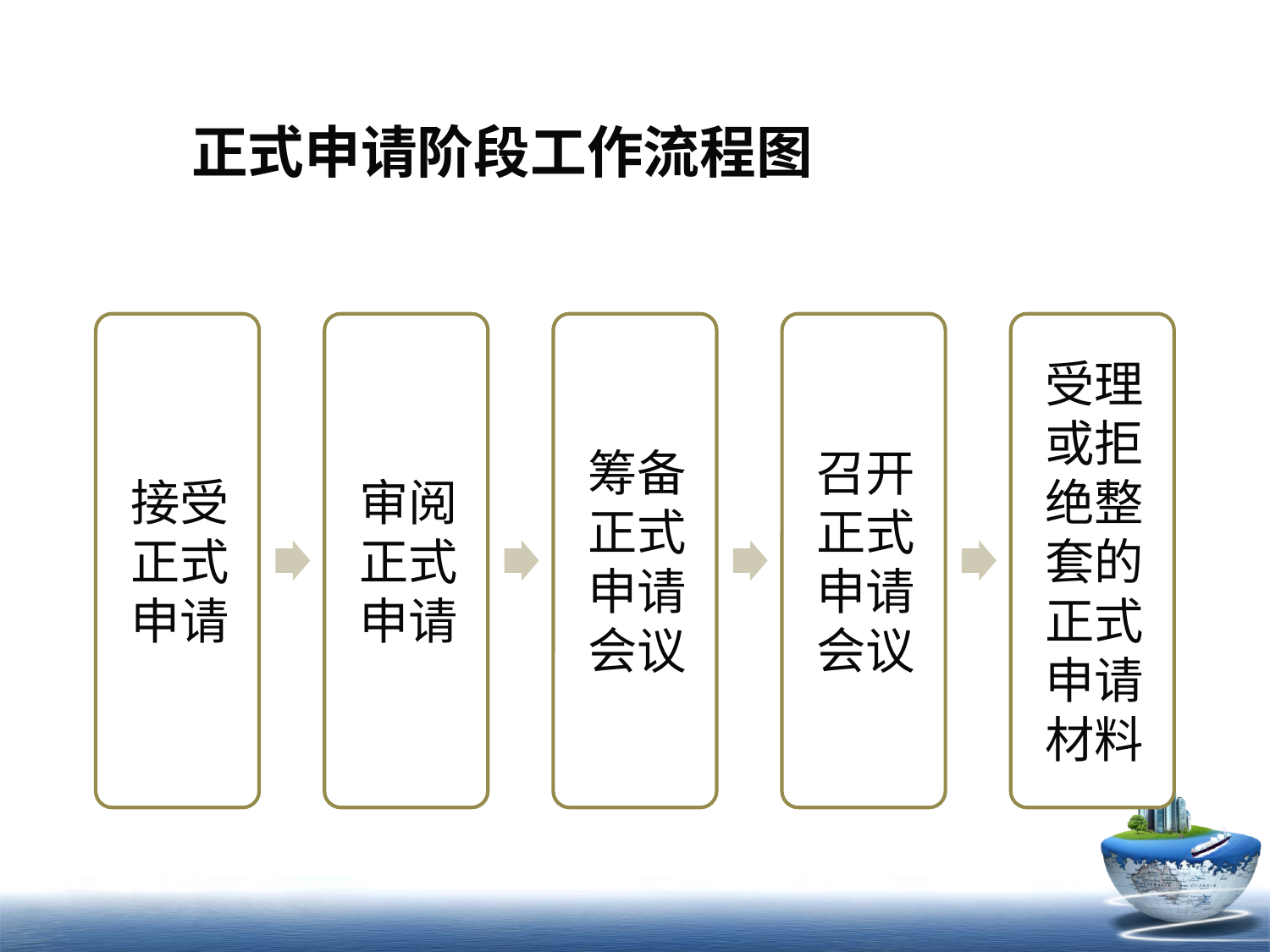

正式申请阶段工作流程图
接受正式申请

审阅正式申请

筹备正式申请会议

召开正式申请会议

受理或拒绝整套的正式申请材料